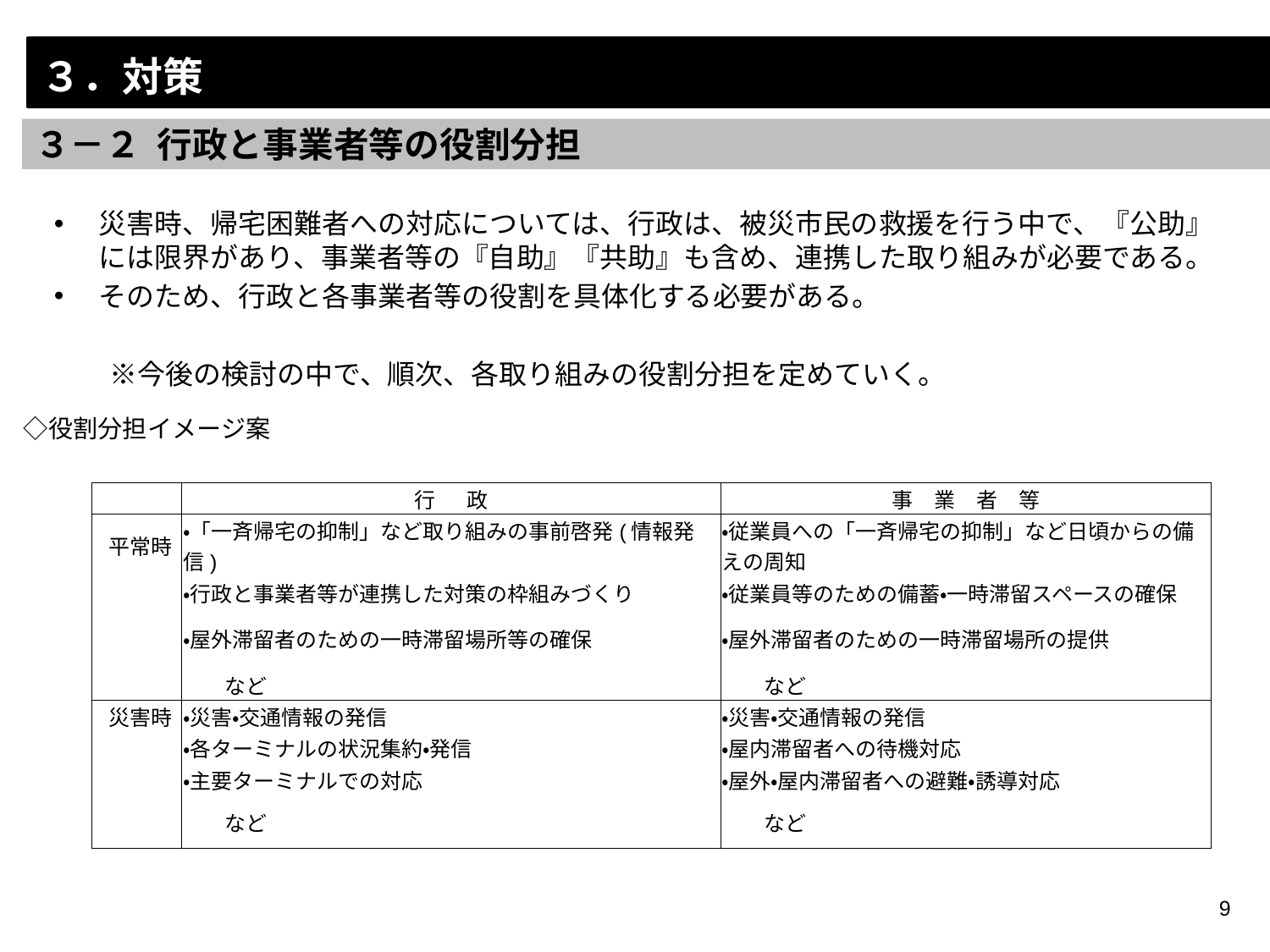

# ３．対策
３－２  行政と事業者等の役割分担
災害時、帰宅困難者への対応については、行政は、被災市民の救援を行う中で、『公助』には限界があり、事業者等の『自助』『共助』も含め、連携した取り組みが必要である。
そのため、行政と各事業者等の役割を具体化する必要がある。

　　※今後の検討の中で、順次、各取り組みの役割分担を定めていく。

　◇役割分担イメージ案
|  | 行　 政 | 事　業　者　等 |
| --- | --- | --- |
| 平常時 | ・「一斉帰宅の抑制」など取り組みの事前啓発(情報発信) | ・従業員への「一斉帰宅の抑制」など日頃からの備えの周知 |
|  | ・行政と事業者等が連携した対策の枠組みづくり | ・従業員等のための備蓄・一時滞留スペースの確保 |
|  | ・屋外滞留者のための一時滞留場所等の確保 | ・屋外滞留者のための一時滞留場所の提供 |
|  | など | など |
| 災害時 | ・災害・交通情報の発信 | ・災害・交通情報の発信 |
|  | ・各ターミナルの状況集約・発信 | ・屋内滞留者への待機対応 |
|  | ・主要ターミナルでの対応 | ・屋外・屋内滞留者への避難・誘導対応 |
|  | など | など |
9